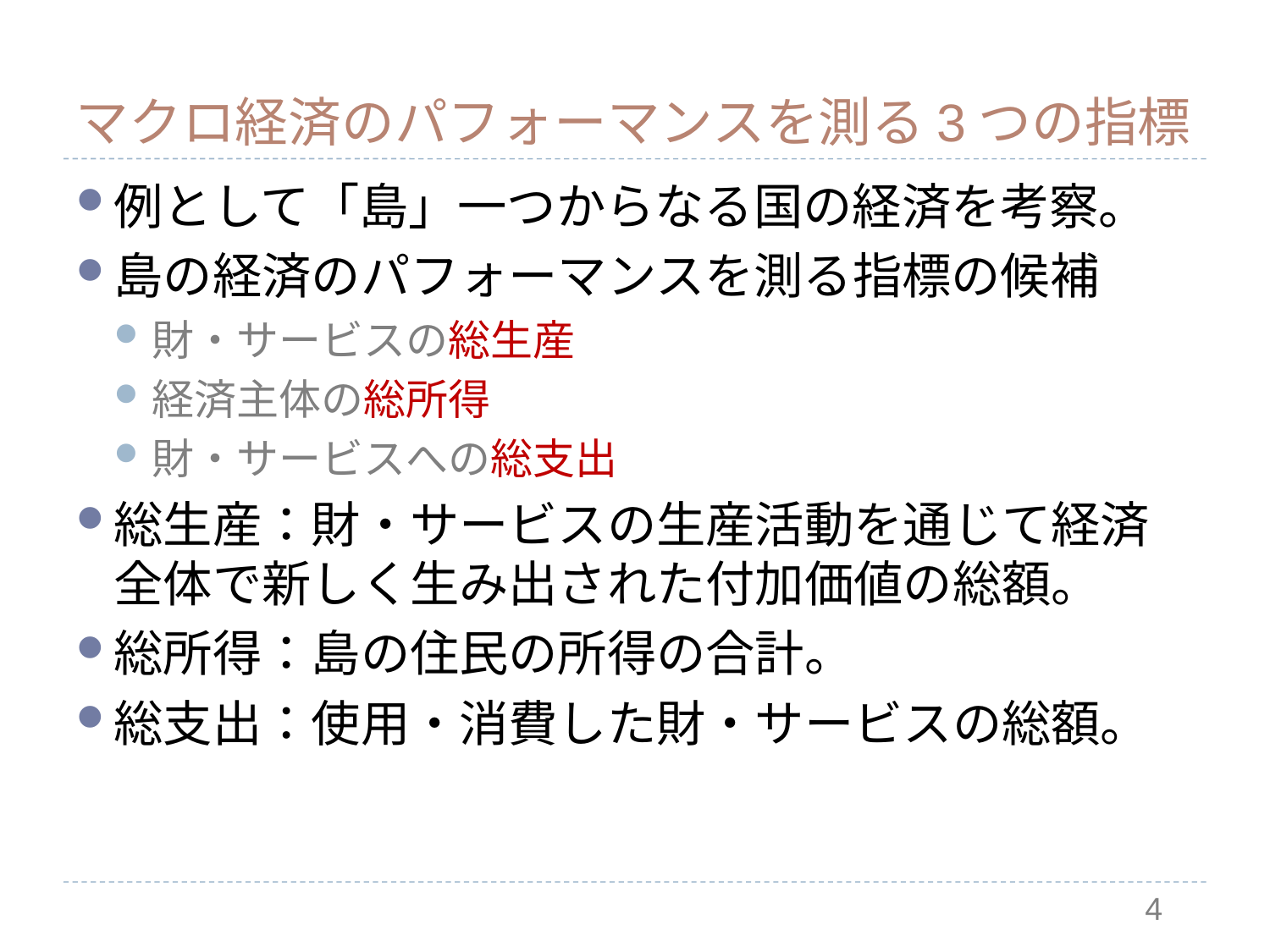

# マクロ経済のパフォーマンスを測る3つの指標
例として「島」一つからなる国の経済を考察。
島の経済のパフォーマンスを測る指標の候補
財・サービスの総生産
経済主体の総所得
財・サービスへの総支出
総生産：財・サービスの生産活動を通じて経済全体で新しく生み出された付加価値の総額。
総所得：島の住民の所得の合計。
総支出：使用・消費した財・サービスの総額。

4